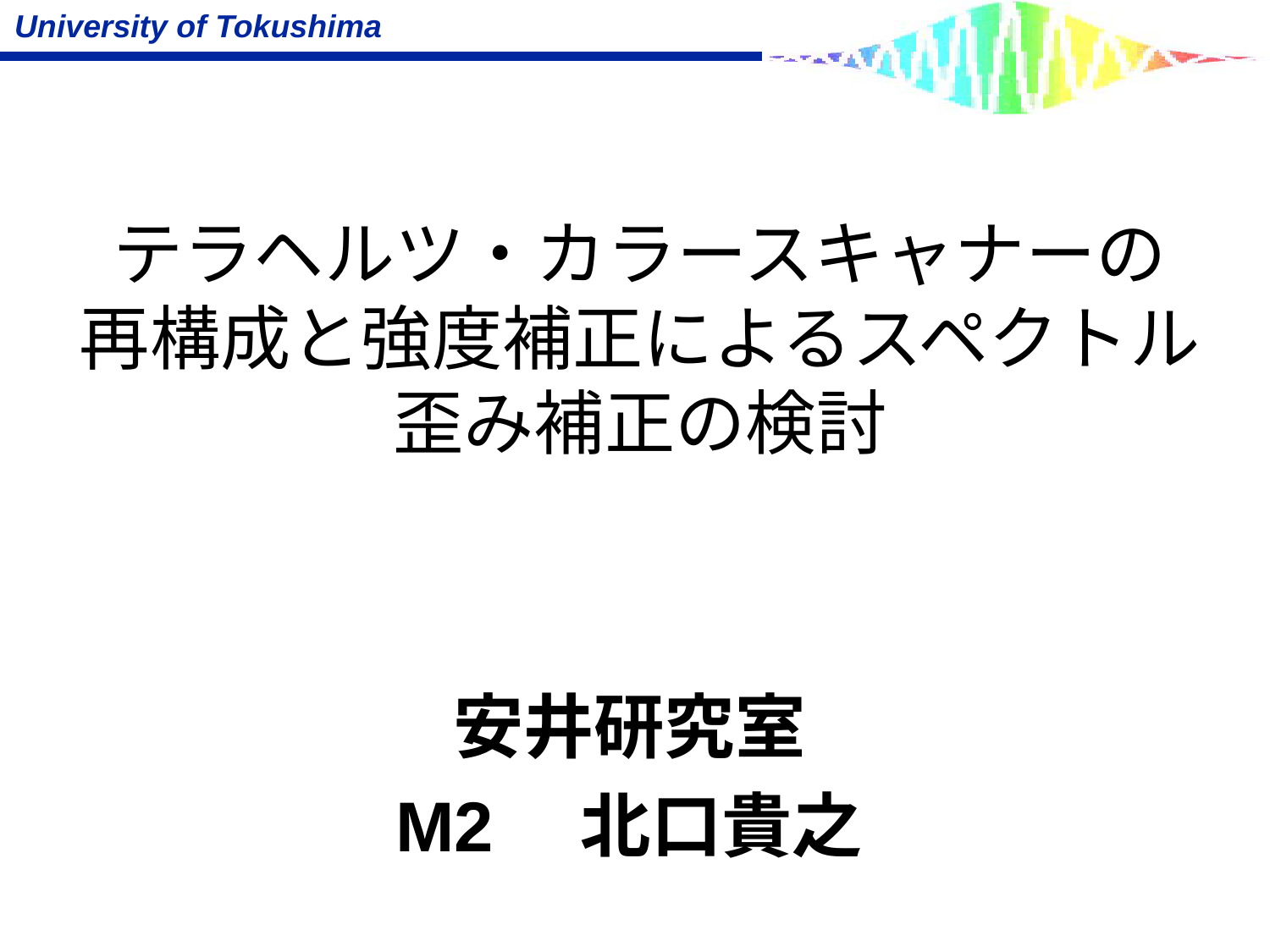

# テラヘルツ・カラースキャナーの 再構成と強度補正によるスペクトル歪み補正の検討
安井研究室
M2　北口貴之